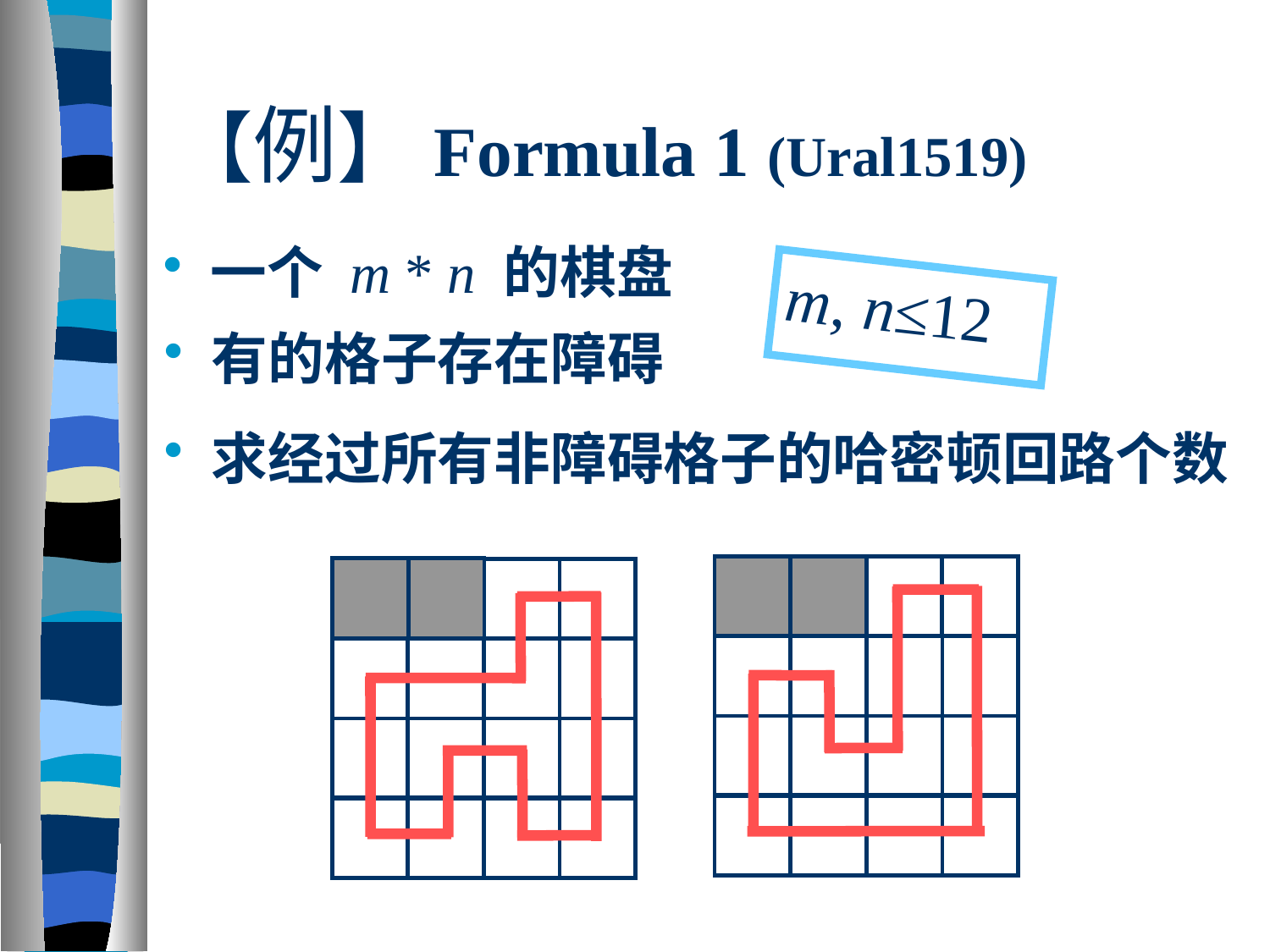

# 【例】Formula 1 (Ural1519)
一个 m * n 的棋盘
m, n≤12
有的格子存在障碍
求经过所有非障碍格子的哈密顿回路个数